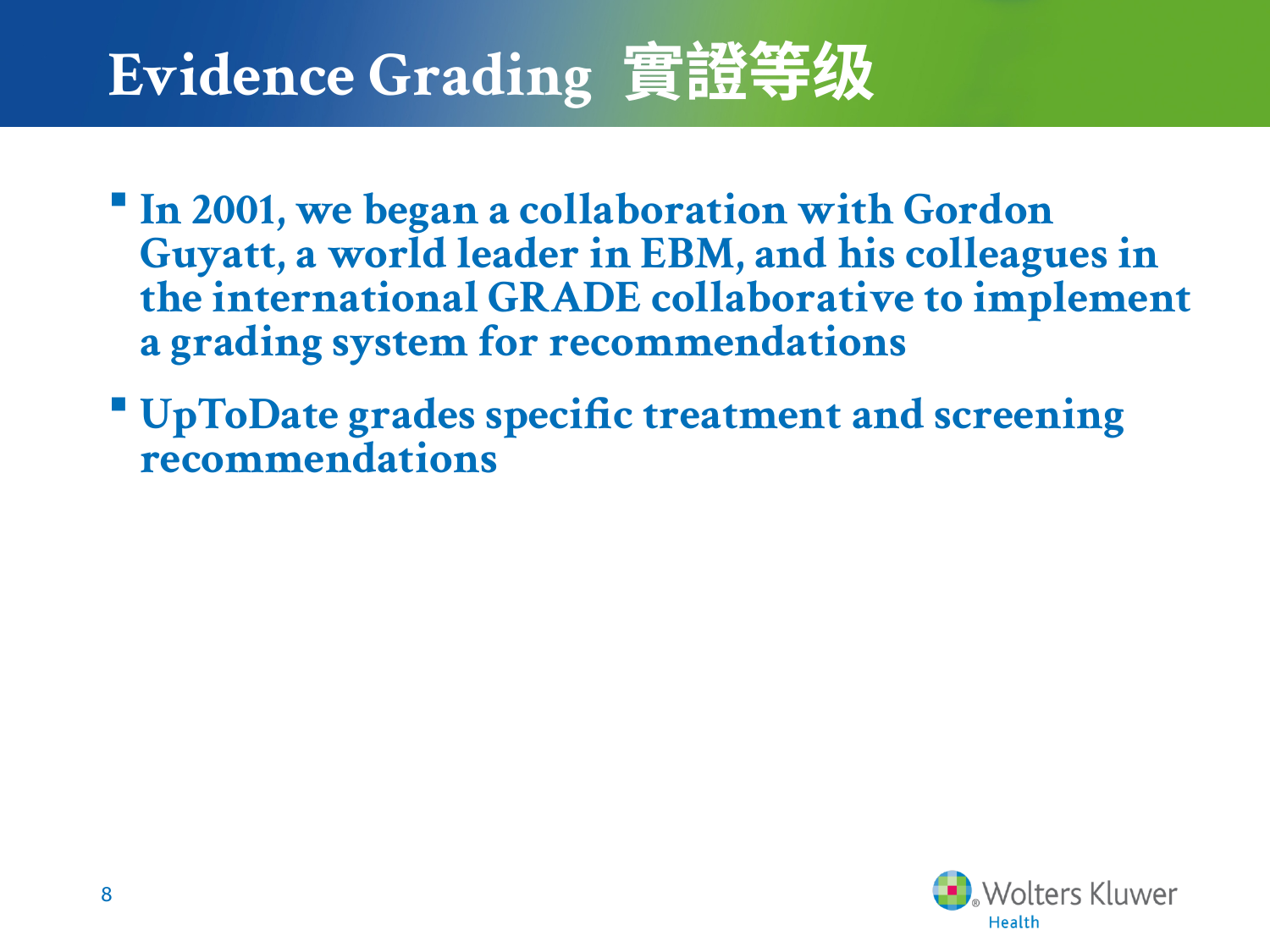

# Evidence Grading 實證等级
In 2001, we began a collaboration with Gordon Guyatt, a world leader in EBM, and his colleagues in the international GRADE collaborative to implement a grading system for recommendations
UpToDate grades specific treatment and screening recommendations
8